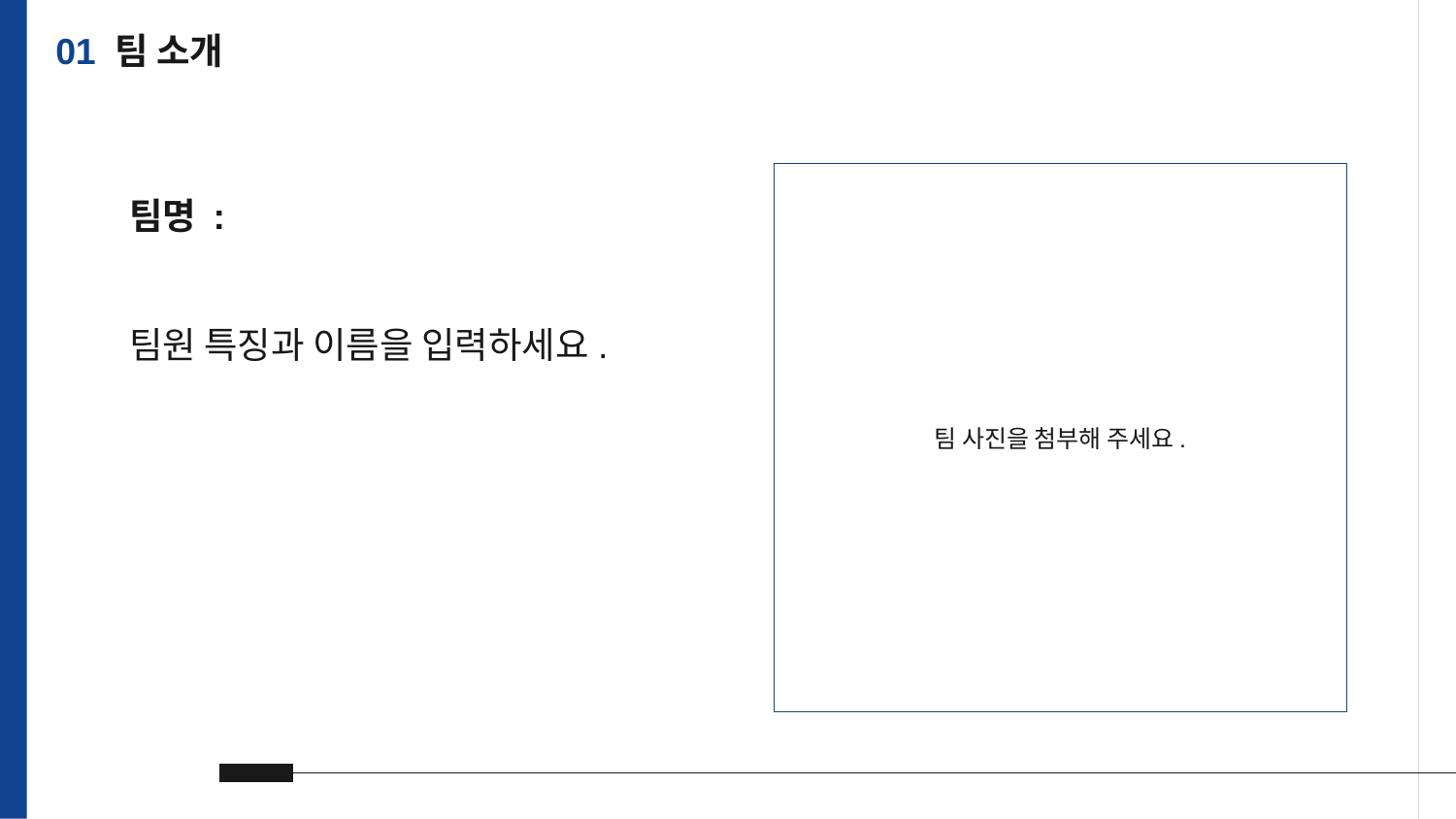

# 01 팀 소개

팀명 :
팀원 특징과 이름을 입력하세요.

팀 사진을 첨부해 주세요.